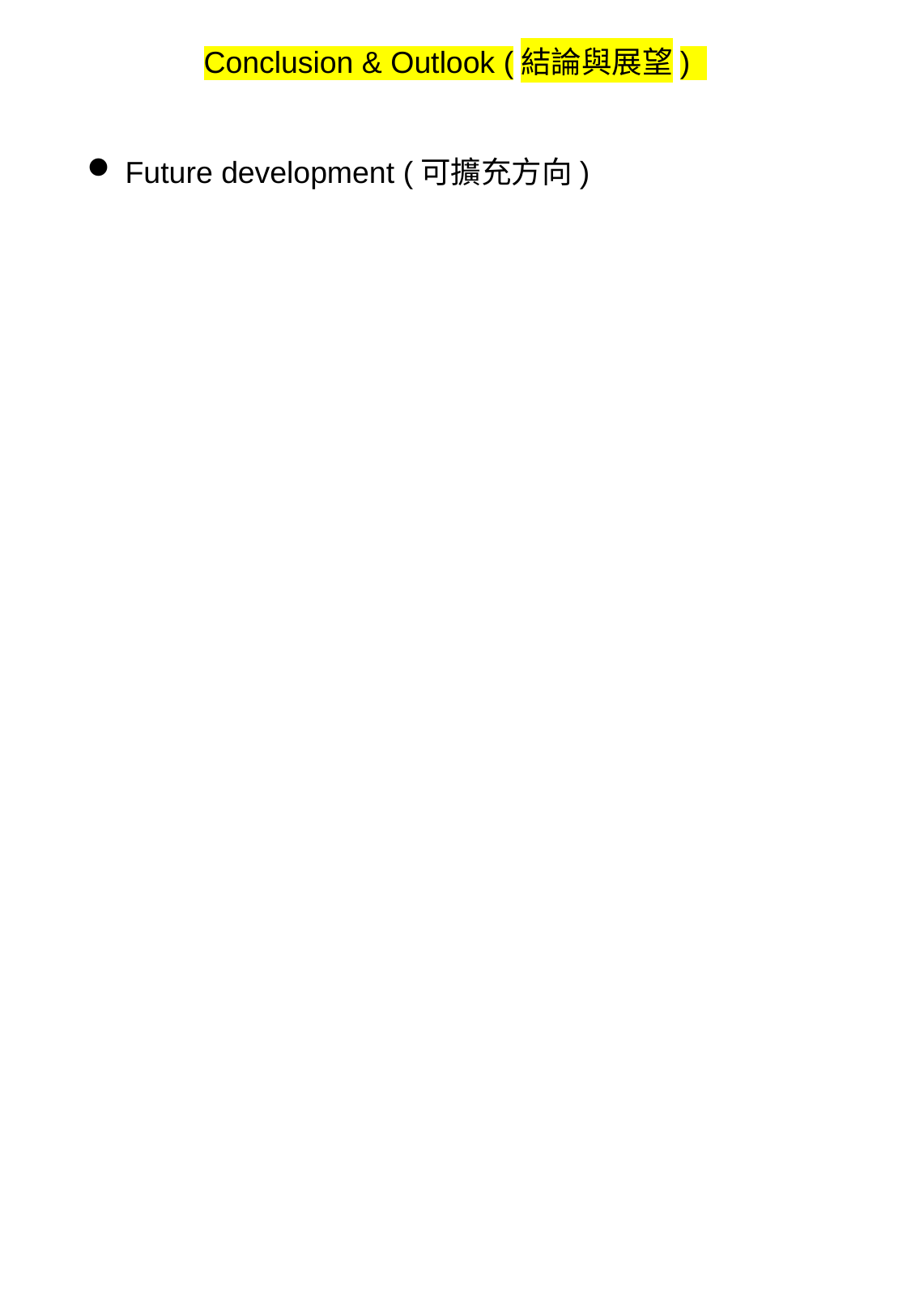

# Conclusion & Outlook (結論與展望)
Future development (可擴充方向)